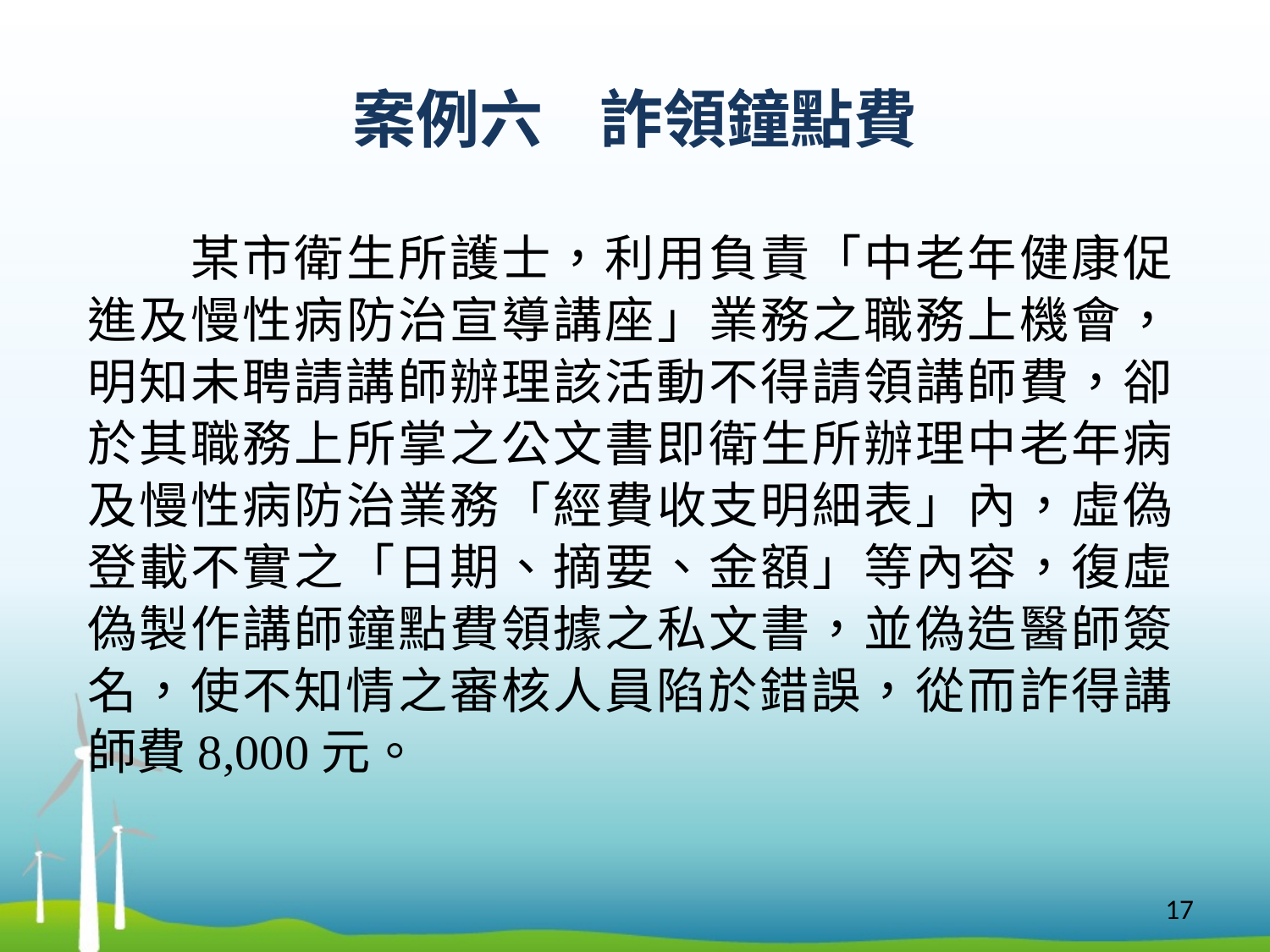

# 案例六    詐領鐘點費
　　某市衛生所護士，利用負責「中老年健康促進及慢性病防治宣導講座」業務之職務上機會，明知未聘請講師辦理該活動不得請領講師費，卻於其職務上所掌之公文書即衛生所辦理中老年病及慢性病防治業務「經費收支明細表」內，虛偽登載不實之「日期、摘要、金額」等內容，復虛偽製作講師鐘點費領據之私文書，並偽造醫師簽名，使不知情之審核人員陷於錯誤，從而詐得講師費8,000元。
17